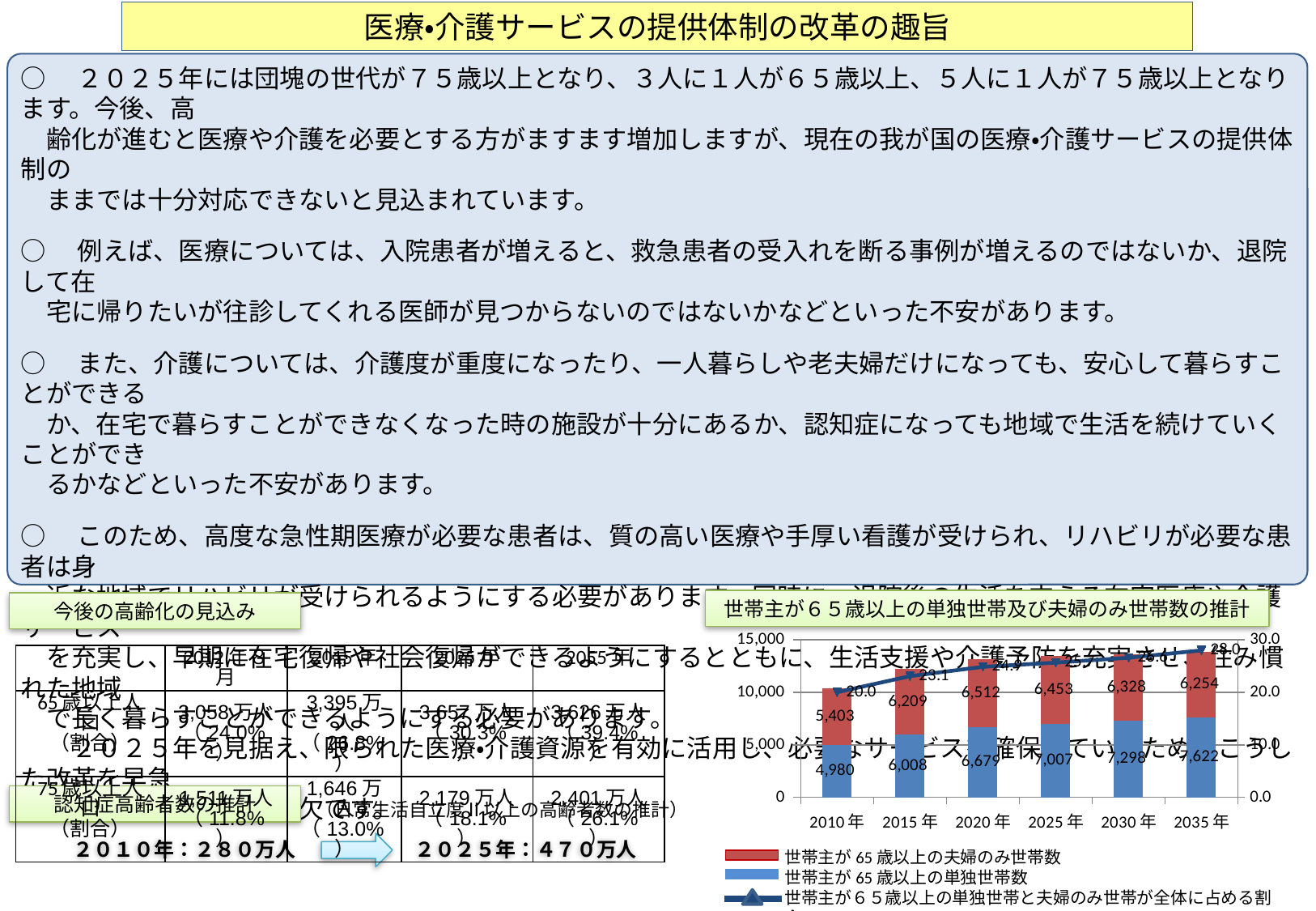

医療・介護サービスの提供体制の改革の趣旨
○　２０２５年には団塊の世代が７５歳以上となり、３人に１人が６５歳以上、５人に１人が７５歳以上となります。今後、高
　齢化が進むと医療や介護を必要とする方がますます増加しますが、現在の我が国の医療・介護サービスの提供体制の
　ままでは十分対応できないと見込まれています。

○　例えば、医療については、入院患者が増えると、救急患者の受入れを断る事例が増えるのではないか、退院して在
　宅に帰りたいが往診してくれる医師が見つからないのではないかなどといった不安があります。

○　また、介護については、介護度が重度になったり、一人暮らしや老夫婦だけになっても、安心して暮らすことができる
　か、在宅で暮らすことができなくなった時の施設が十分にあるか、認知症になっても地域で生活を続けていくことができ
　るかなどといった不安があります。

○　このため、高度な急性期医療が必要な患者は、質の高い医療や手厚い看護が受けられ、リハビリが必要な患者は身
　近な地域でリハビリが受けられるようにする必要があります。同時に、退院後の生活を支える在宅医療や介護サービス
　を充実し、早期に在宅復帰や社会復帰ができるようにするとともに、生活支援や介護予防を充実させ、住み慣れた地域
　で長く暮らすことができるようにする必要があります。
　　２０２５年を見据え、限られた医療・介護資源を有効に活用し、必要なサービスを確保していくため、こうした改革を早急
　に実施することが不可欠です。
世帯主が６５歳以上の単独世帯及び夫婦のみ世帯数の推計
今後の高齢化の見込み

### Chart

| Category |  |  |  |
|---|---|---|---|
| 2010年 | 4979.781 | 5402.51 | 20.02667628197938 |
| 2015年 | 6008.31 | 6209.151000000004 | 23.093754952390515 |
| 2020年 | 6678.761 | 6511.719 | 24.86275514049863 |
| 2025年 | 7006.663000000001 | 6453.322000000024 | 25.667838915252375 |
| 2030年 | 7297.999000000001 | 6327.991 | 26.597400421346393 |
| 2035年 | 7622.173000000002 | 6254.145 | 28.001697659869663 |
|  | 2012年８月 | 2015年 | 2025年 | 2055年 |
| --- | --- | --- | --- | --- |
| 65歳以上人口 （割合） | 3,058万人 （24.0%） | 3,395万人 （26.8%） | 3,657万人 （30.3%） | 3,626万人 （39.4%） |
| 75歳以上人口 （割合） | 1,511万人 （11.8%） | 1,646万人 （13.0%） | 2,179万人 （18.1%） | 2,401万人 （26.1%） |
認知症高齢者数の推計
（日常生活自立度Ⅱ以上の高齢者数の推計）

２０１０年：２８０万人
２０２５年：４７０万人
世帯主が65歳以上の夫婦のみ世帯数
世帯主が65歳以上の単独世帯数
世帯主が６５歳以上の単独世帯と夫婦のみ世帯が全体に占める割合